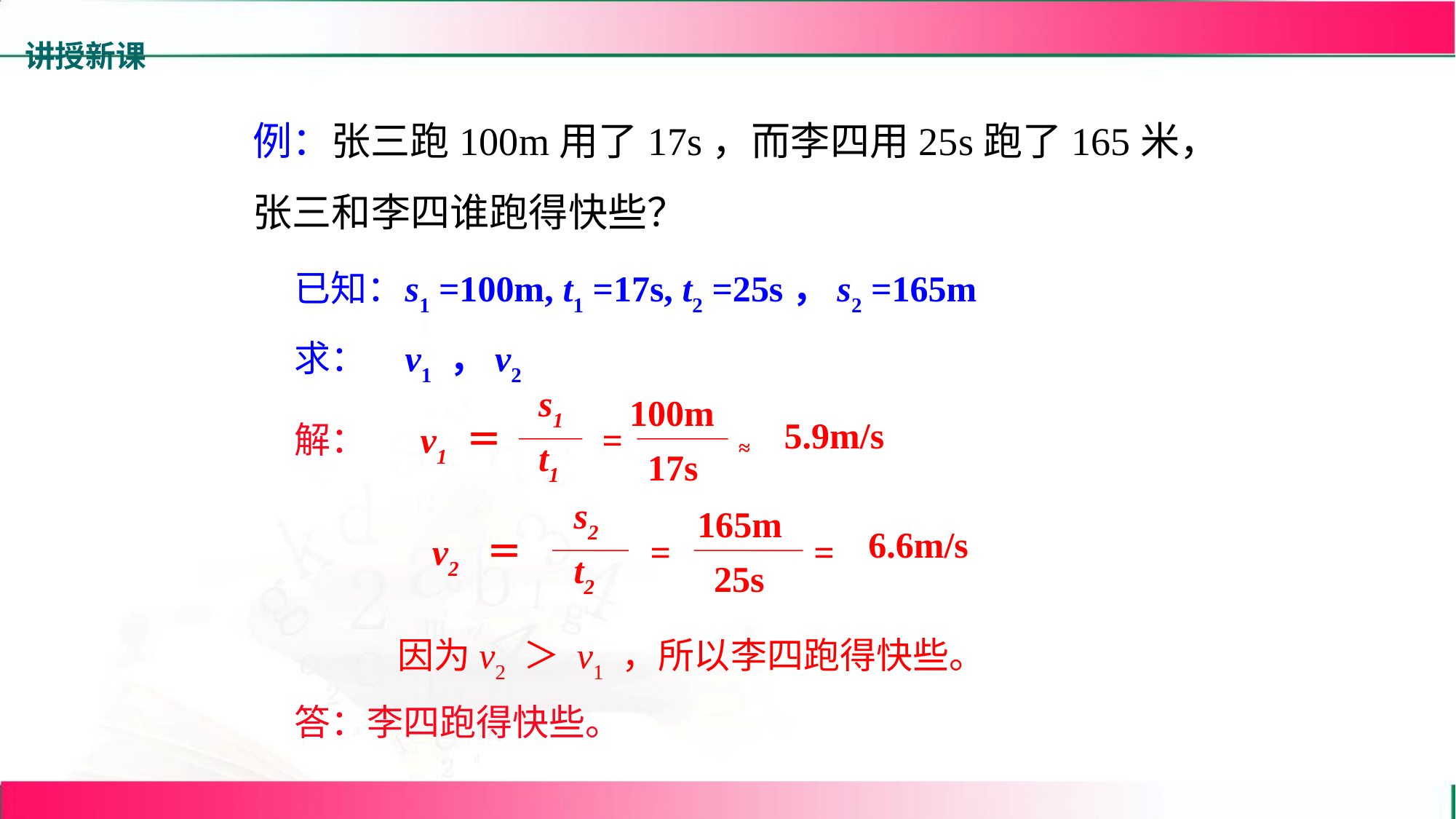

讲授新课
例：张三跑100m用了17s，而李四用25s跑了165米，张三和李四谁跑得快些？
s1 =100m, t1 =17s, t2 =25s，s2 =165m
已知：
求：
v1 ，v2
s1
v1
＝
t1

100m
17s

=
≈
5.9m/s
解：
s2
v2
＝
t2

  165m
 25s

=
6.6m/s
=
因为v2 ＞ v1 ，所以李四跑得快些。
答：李四跑得快些。